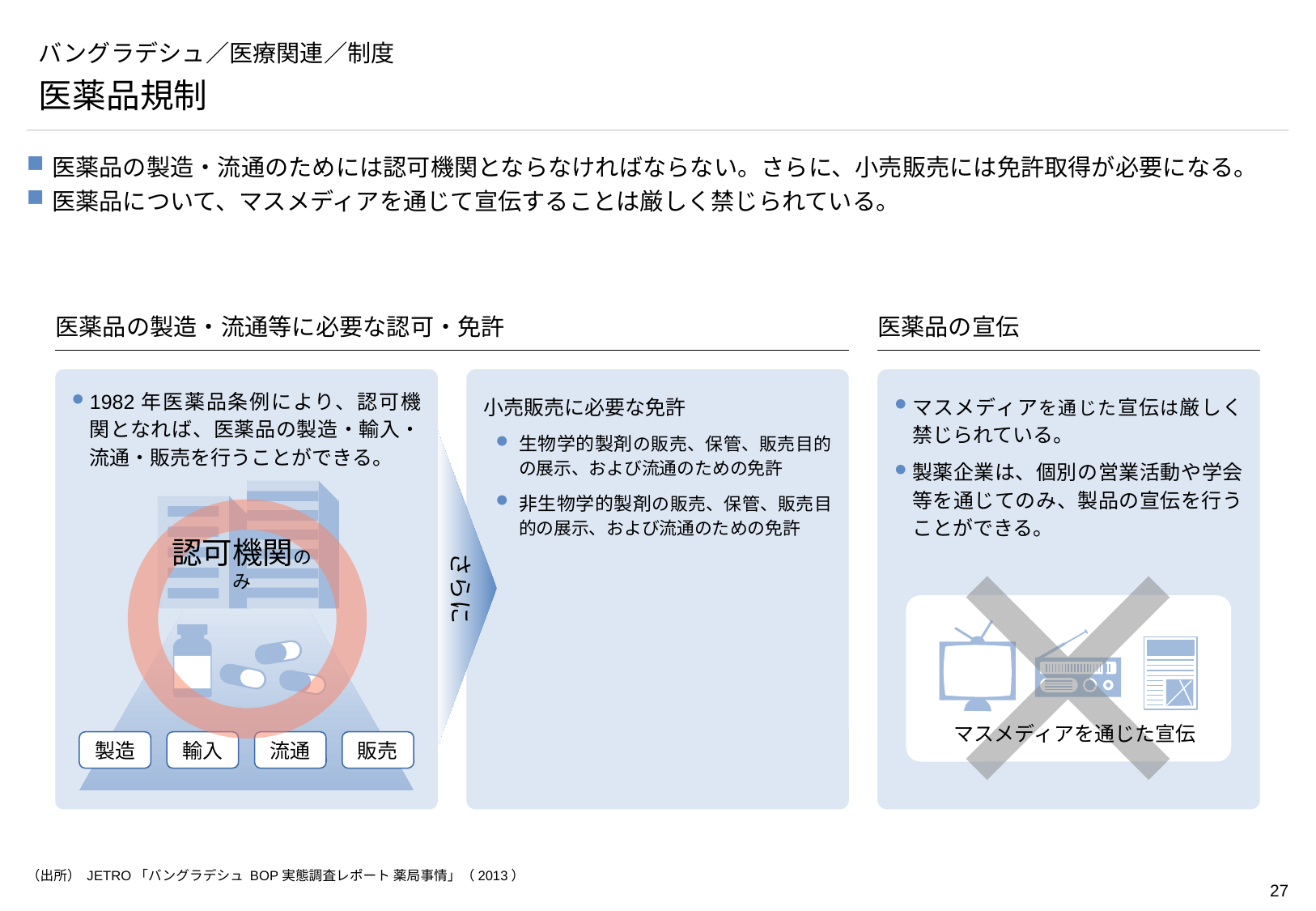

# バングラデシュ／医療関連／制度
医薬品規制
医薬品の製造・流通のためには認可機関とならなければならない。さらに、小売販売には免許取得が必要になる。
医薬品について、マスメディアを通じて宣伝することは厳しく禁じられている。
医薬品の製造・流通等に必要な認可・免許
医薬品の宣伝
1982年医薬品条例により、認可機関となれば、医薬品の製造・輸入・流通・販売を行うことができる。
小売販売に必要な免許
生物学的製剤の販売、保管、販売目的の展示、および流通のための免許
非生物学的製剤の販売、保管、販売目的の展示、および流通のための免許
マスメディアを通じた宣伝は厳しく禁じられている。
製薬企業は、個別の営業活動や学会等を通じてのみ、製品の宣伝を行うことができる。
さらに

認可機関のみ

マスメディアを通じた宣伝
製造
輸入
流通
販売
（出所） JETRO「バングラデシュ BOP実態調査レポート 薬局事情」（2013）